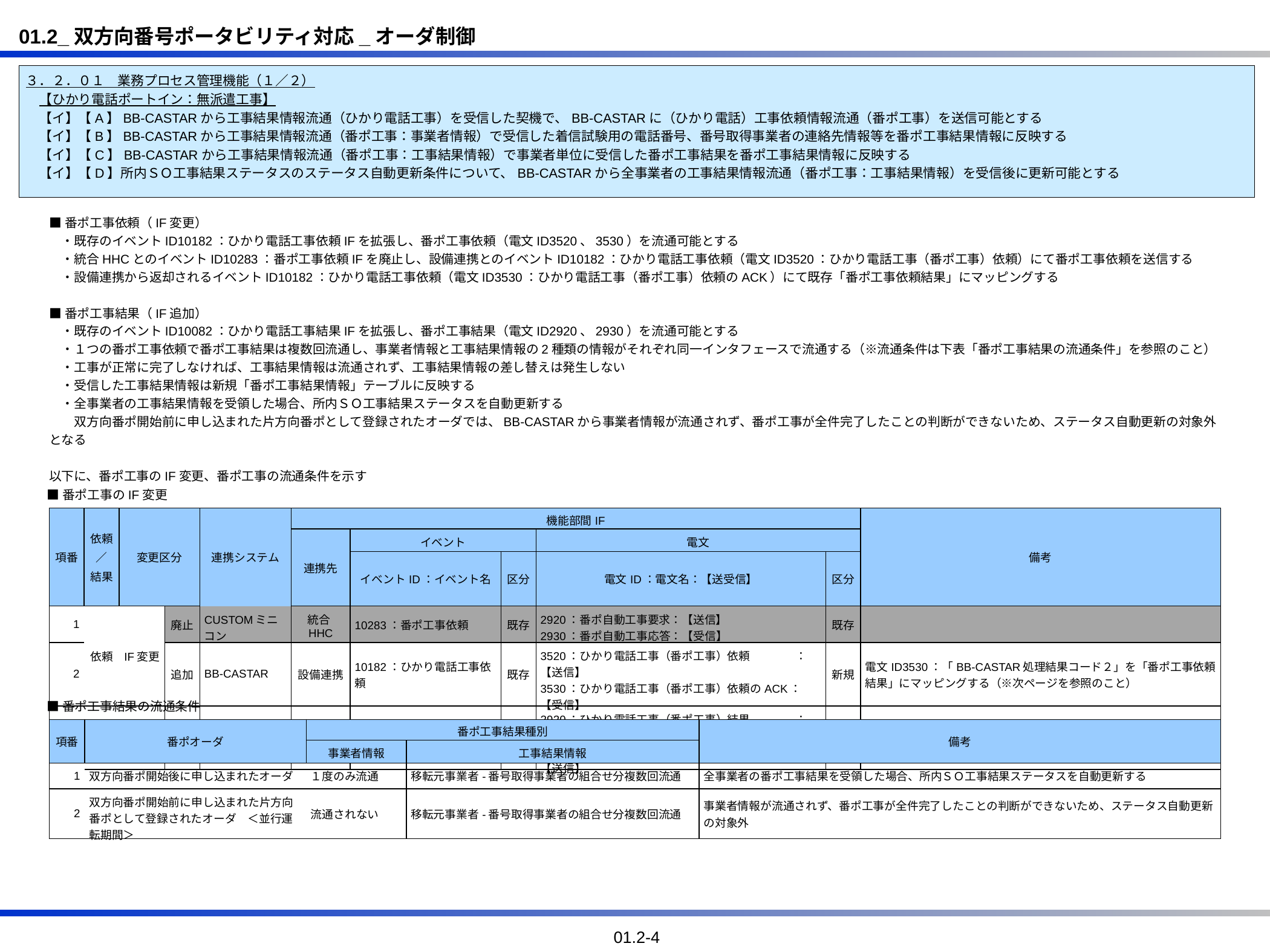

３．２．０１　業務プロセス管理機能（１／２）
　【ひかり電話ポートイン：無派遣工事】
　【イ】【A】BB-CASTARから工事結果情報流通（ひかり電話工事）を受信した契機で、BB-CASTARに（ひかり電話）工事依頼情報流通（番ポ工事）を送信可能とする
　【イ】【B】BB-CASTARから工事結果情報流通（番ポ工事：事業者情報）で受信した着信試験用の電話番号、番号取得事業者の連絡先情報等を番ポ工事結果情報に反映する
　【イ】【C】BB-CASTARから工事結果情報流通（番ポ工事：工事結果情報）で事業者単位に受信した番ポ工事結果を番ポ工事結果情報に反映する
　【イ】【D】所内ＳＯ工事結果ステータスのステータス自動更新条件について、BB-CASTARから全事業者の工事結果情報流通（番ポ工事：工事結果情報）を受信後に更新可能とする
■番ポ工事依頼（IF変更）
　・既存のイベントID10182：ひかり電話工事依頼IFを拡張し、番ポ工事依頼（電文ID3520、3530）を流通可能とする
　・統合HHCとのイベントID10283：番ポ工事依頼IFを廃止し、設備連携とのイベントID10182：ひかり電話工事依頼（電文ID3520：ひかり電話工事（番ポ工事）依頼）にて番ポ工事依頼を送信する
　・設備連携から返却されるイベントID10182：ひかり電話工事依頼（電文ID3530：ひかり電話工事（番ポ工事）依頼のACK）にて既存「番ポ工事依頼結果」にマッピングする

■番ポ工事結果（IF追加）
　・既存のイベントID10082：ひかり電話工事結果IFを拡張し、番ポ工事結果（電文ID2920、2930）を流通可能とする
　・１つの番ポ工事依頼で番ポ工事結果は複数回流通し、事業者情報と工事結果情報の2種類の情報がそれぞれ同一インタフェースで流通する（※流通条件は下表「番ポ工事結果の流通条件」を参照のこと）
　・工事が正常に完了しなければ、工事結果情報は流通されず、工事結果情報の差し替えは発生しない
　・受信した工事結果情報は新規「番ポ工事結果情報」テーブルに反映する
　・全事業者の工事結果情報を受領した場合、所内ＳＯ工事結果ステータスを自動更新する
　　双方向番ポ開始前に申し込まれた片方向番ポとして登録されたオーダでは、BB-CASTARから事業者情報が流通されず、番ポ工事が全件完了したことの判断ができないため、ステータス自動更新の対象外となる

以下に、番ポ工事のIF変更、番ポ工事の流通条件を示す
■番ポ工事のIF変更
| 項番 | 依頼 ／ 結果 | 変更区分 |  | 連携システム | 機能部間IF |  |  |  |  | 備考 |
| --- | --- | --- | --- | --- | --- | --- | --- | --- | --- | --- |
|  |  |  |  |  | 連携先 | イベント |  | 電文 |  |  |
|  |  |  |  |  |  | イベントID：イベント名 | 区分 | 電文ID：電文名：【送受信】 | 区分 |  |
| 1 | 依頼 | IF変更 | 廃止 | CUSTOMミニコン | 統合HHC | 10283：番ポ工事依頼 | 既存 | 2920：番ポ自動工事要求：【送信】 2930：番ポ自動工事応答：【受信】 | 既存 |  |
| 2 |  |  | 追加 | BB-CASTAR | 設備連携 | 10182：ひかり電話工事依頼 | 既存 | 3520：ひかり電話工事（番ポ工事）依頼　　　　：【送信】 3530：ひかり電話工事（番ポ工事）依頼のACK：【受信】 | 新規 | 電文ID3530：「BB-CASTAR処理結果コード２」を「番ポ工事依頼結果」にマッピングする（※次ページを参照のこと） |
| 3 | 結果 | IF追加 | 追加 | BB-CASTAR | 設備連携 | 10082：ひかり電話工事結果 | 既存 | 2920：ひかり電話工事（番ポ工事）結果　　　　：【受信】 2930：ひかり電話工事（番ポ工事）結果のACK：【送信】 | 新規 | 電文ID2920：事業者情報と工事結果情報のいずれかが流通する |
■番ポ工事結果の流通条件
| 項番 | 番ポオーダ | 番ポ工事結果種別 |  | 備考 |
| --- | --- | --- | --- | --- |
|  |  | 事業者情報 | 工事結果情報 |  |
| 1 | 双方向番ポ開始後に申し込まれたオーダ | １度のみ流通 | 移転元事業者-番号取得事業者の組合せ分複数回流通 | 全事業者の番ポ工事結果を受領した場合、所内ＳＯ工事結果ステータスを自動更新する |
| 2 | 双方向番ポ開始前に申し込まれた片方向番ポとして登録されたオーダ　＜並行運転期間＞ | 流通されない | 移転元事業者-番号取得事業者の組合せ分複数回流通 | 事業者情報が流通されず、番ポ工事が全件完了したことの判断ができないため、ステータス自動更新の対象外 |
01.2-4